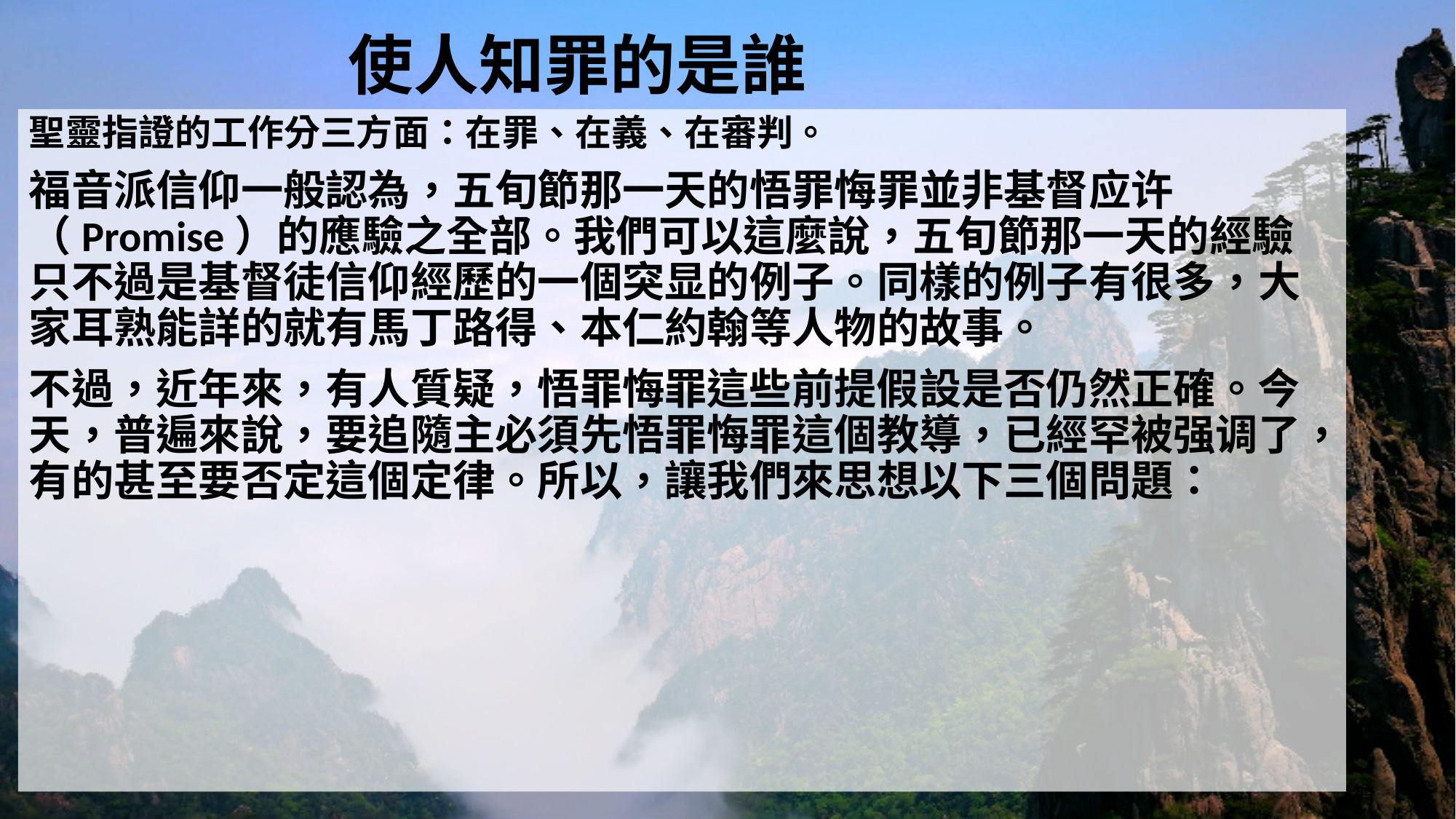

# 使人知罪的是誰
聖靈指證的工作分三方面：在罪、在義、在審判。
福音派信仰一般認為，五旬節那一天的悟罪悔罪並非基督应许（Promise）的應驗之全部。我們可以這麼說，五旬節那一天的經驗只不過是基督徒信仰經歷的一個突显的例子。同樣的例子有很多，大家耳熟能詳的就有馬丁路得、本仁約翰等人物的故事。
不過，近年來，有人質疑，悟罪悔罪這些前提假設是否仍然正確。今天，普遍來說，要追隨主必須先悟罪悔罪這個教導，已經罕被强调了，有的甚至要否定這個定律。所以，讓我們來思想以下三個問題：